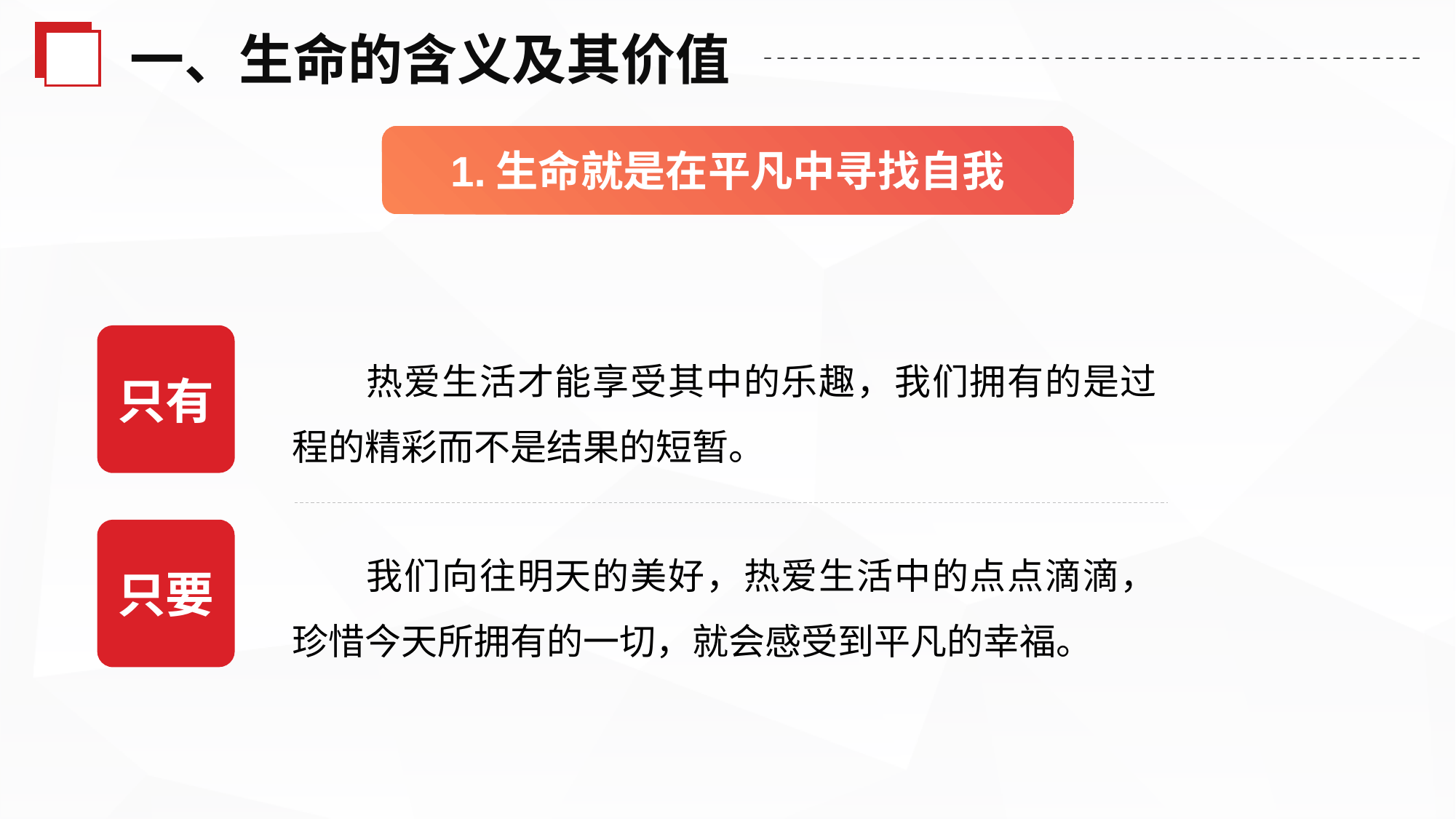

一、生命的含义及其价值

1.生命就是在平凡中寻找自我
只有
热爱生活才能享受其中的乐趣，我们拥有的是过程的精彩而不是结果的短暂。
只要
我们向往明天的美好，热爱生活中的点点滴滴，珍惜今天所拥有的一切，就会感受到平凡的幸福。